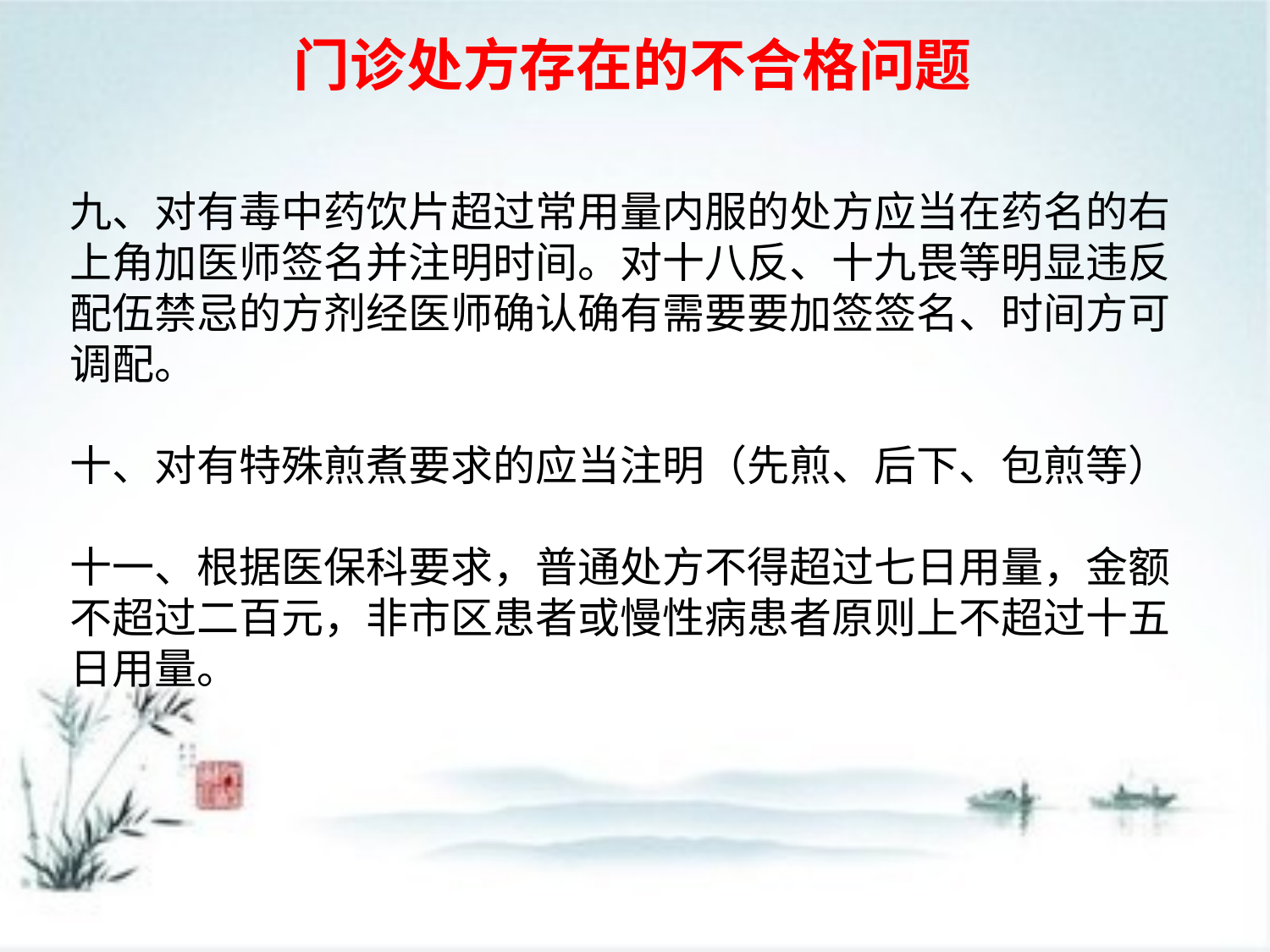

门诊处方存在的不合格问题

九、对有毒中药饮片超过常用量内服的处方应当在药名的右    上角加医师签名并注明时间。对十八反、十九畏等明显违反配伍禁忌的方剂经医师确认确有需要要加签签名、时间方可调配。

十、对有特殊煎煮要求的应当注明（先煎、后下、包煎等）

十一、根据医保科要求，普通处方不得超过七日用量，金额不超过二百元，非市区患者或慢性病患者原则上不超过十五日用量。